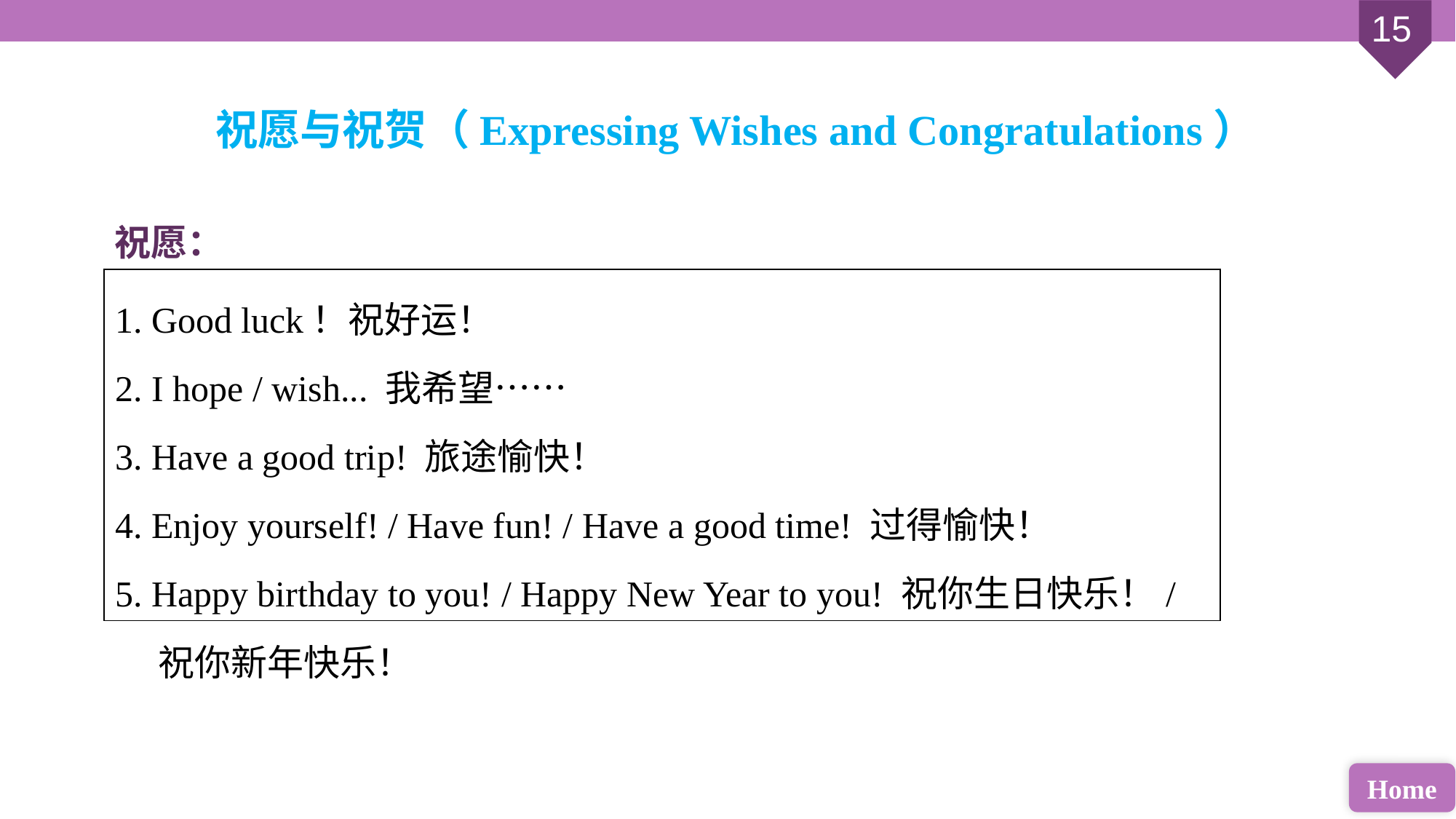

祝愿与祝贺（Expressing Wishes and Congratulations）
祝愿：
| 1. Good luck！祝好运！ 2. I hope / wish... 我希望…… 3. Have a good trip! 旅途愉快！ 4. Enjoy yourself! / Have fun! / Have a good time! 过得愉快！ 5. Happy birthday to you! / Happy New Year to you! 祝你生日快乐！/ 祝你新年快乐！ |
| --- |